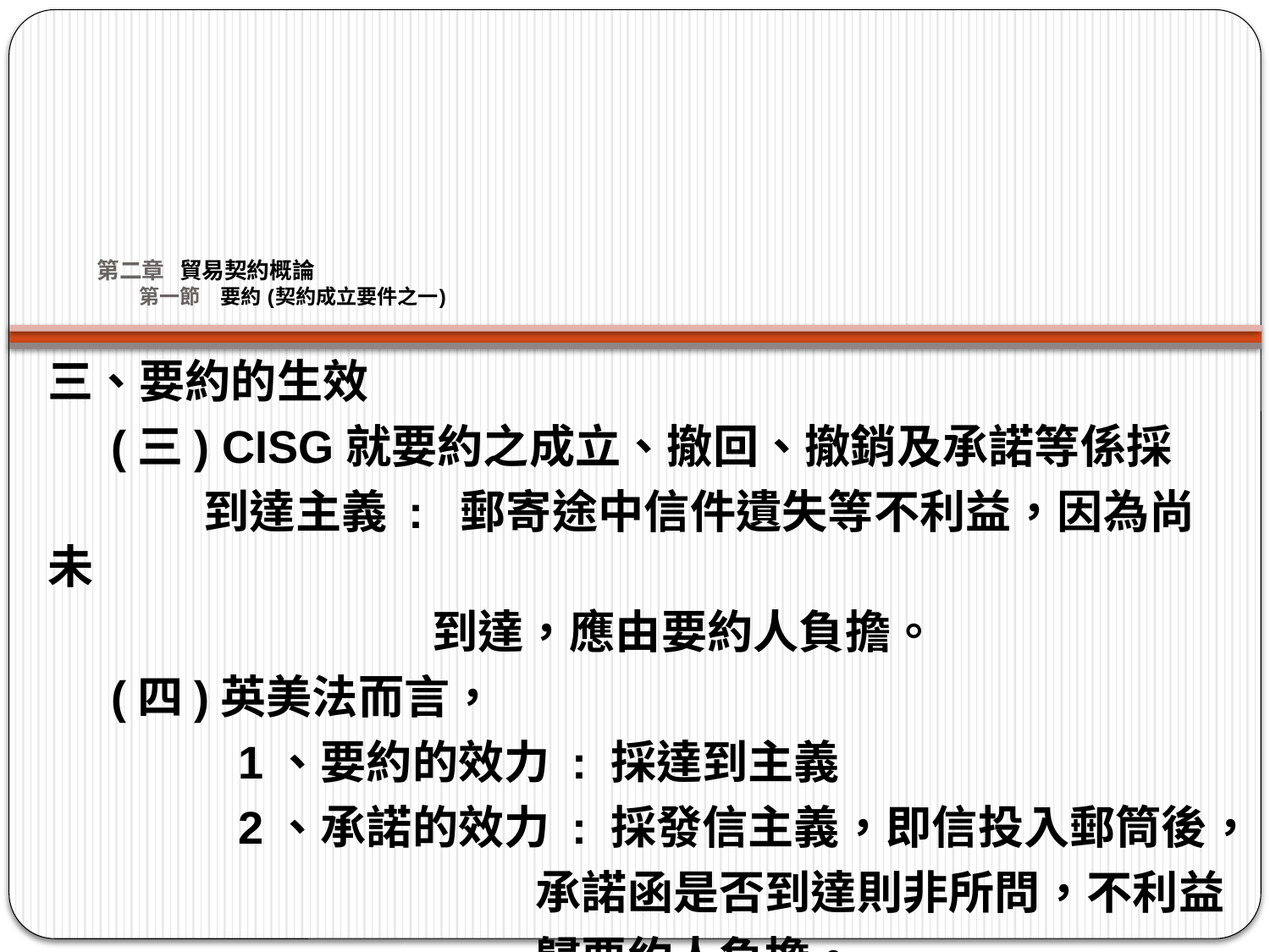

# 第二章   貿易契約概論 第一節　要約 (契約成立要件之一)
三、要約的生效
     (三) CISG就要約之成立、撤回、撤銷及承諾等係採
              到達主義 :  郵寄途中信件遺失等不利益，因為尚未
                                    到達，應由要約人負擔。
     (四)英美法而言，
               1、要約的效力 : 採達到主義
               2、承諾的效力 : 採發信主義，即信投入郵筒後，
                                              承諾函是否到達則非所問，不利益
                                              歸要約人負擔。